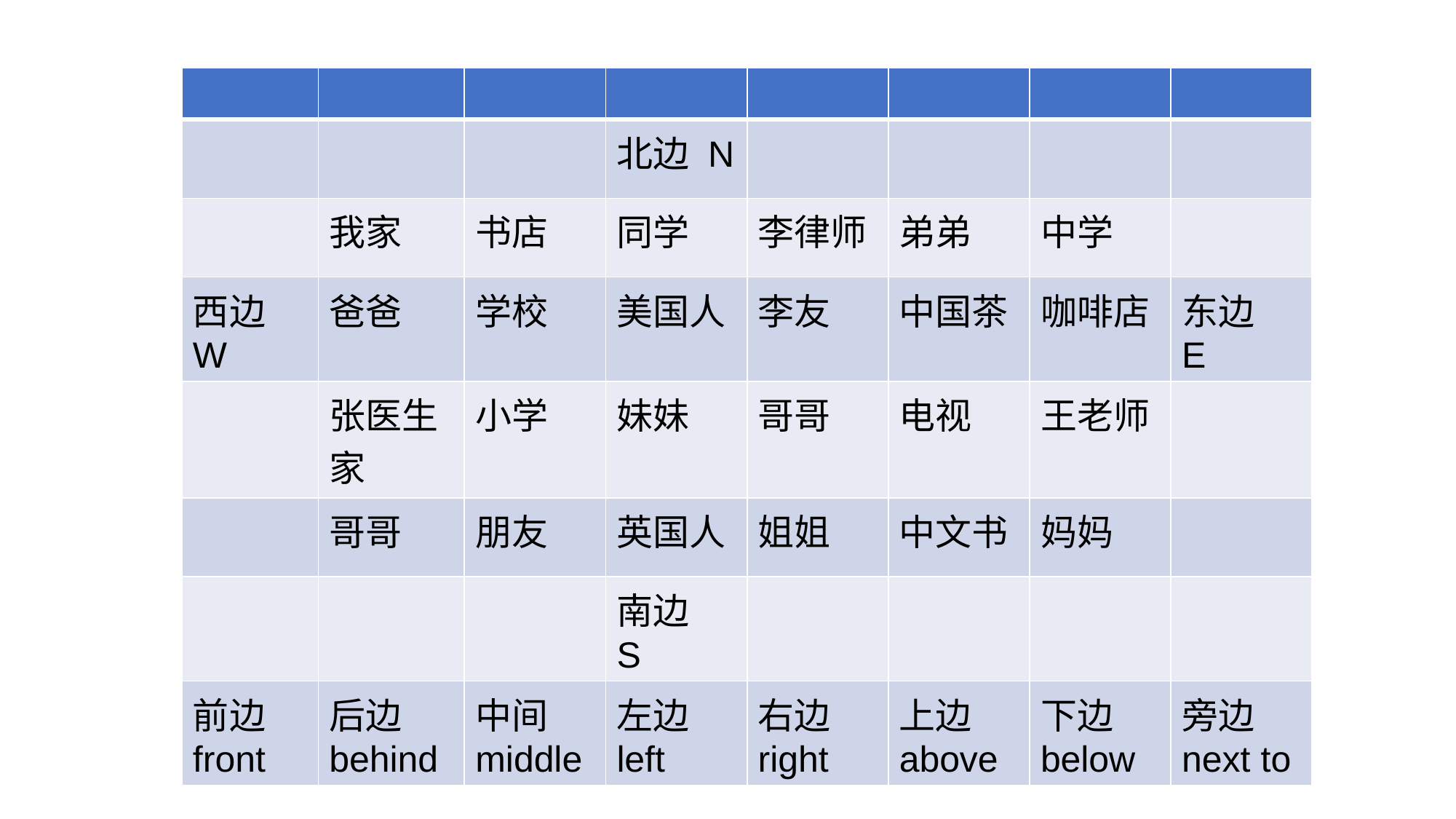

|  |  |  |  |  |  |  |  |
| --- | --- | --- | --- | --- | --- | --- | --- |
|  |  |  | 北边 N |  |  |  |  |
|  | 我家 | 书店 | 同学 | 李律师 | 弟弟 | 中学 |  |
| 西边 W | 爸爸 | 学校 | 美国人 | 李友 | 中国茶 | 咖啡店 | 东边 E |
|  | 张医生家 | 小学 | 妹妹 | 哥哥 | 电视 | 王老师 |  |
|  | 哥哥 | 朋友 | 英国人 | 姐姐 | 中文书 | 妈妈 |  |
|  |  |  | 南边 S |  |  |  |  |
| 前边 front | 后边 behind | 中间 middle | 左边 left | 右边 right | 上边 above | 下边 below | 旁边 next to |